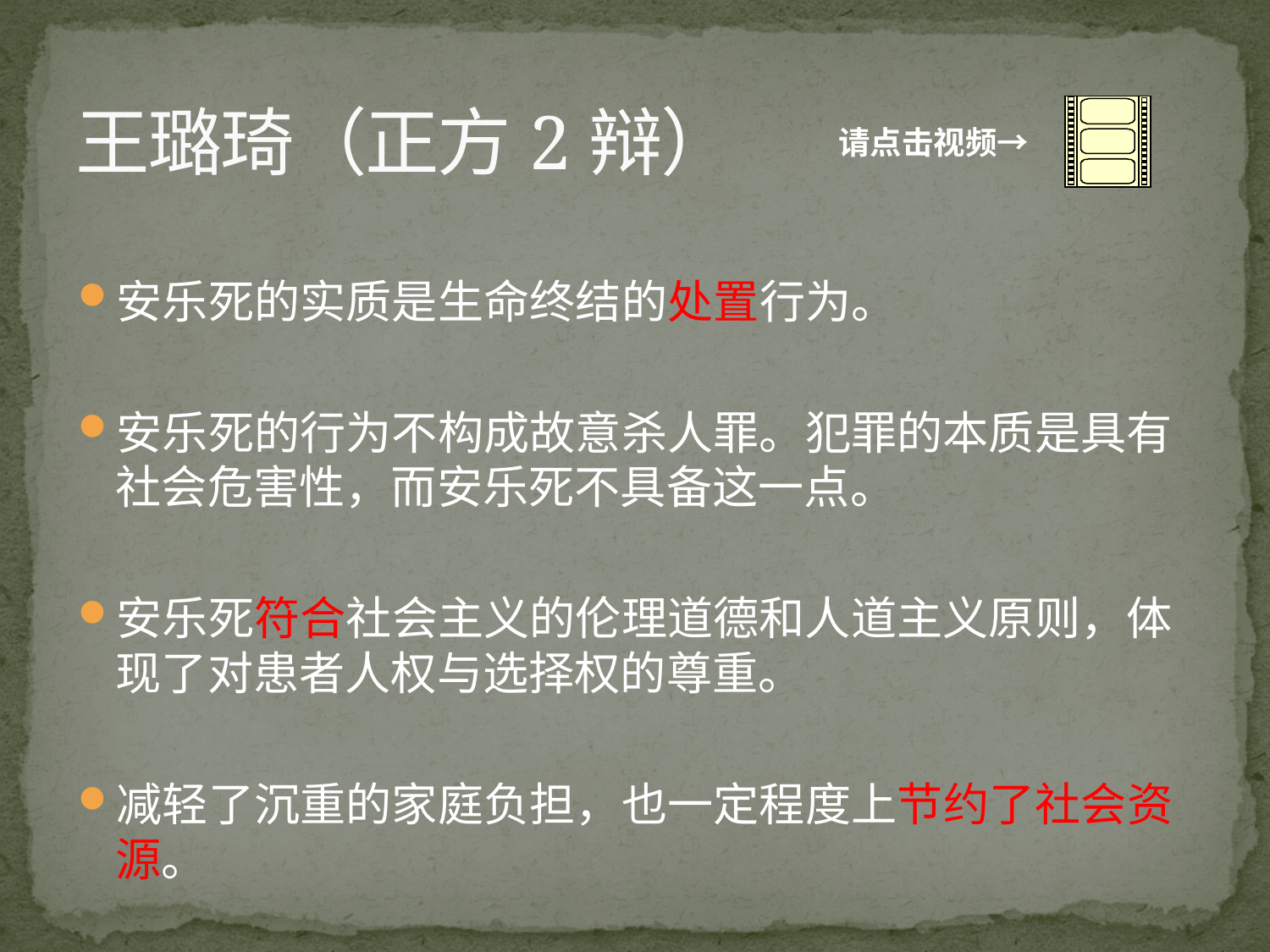

# 王璐琦（正方2辩）

请点击视频→
安乐死的实质是生命终结的处置行为。

安乐死的行为不构成故意杀人罪。犯罪的本质是具有社会危害性，而安乐死不具备这一点。

安乐死符合社会主义的伦理道德和人道主义原则，体现了对患者人权与选择权的尊重。

减轻了沉重的家庭负担，也一定程度上节约了社会资源。